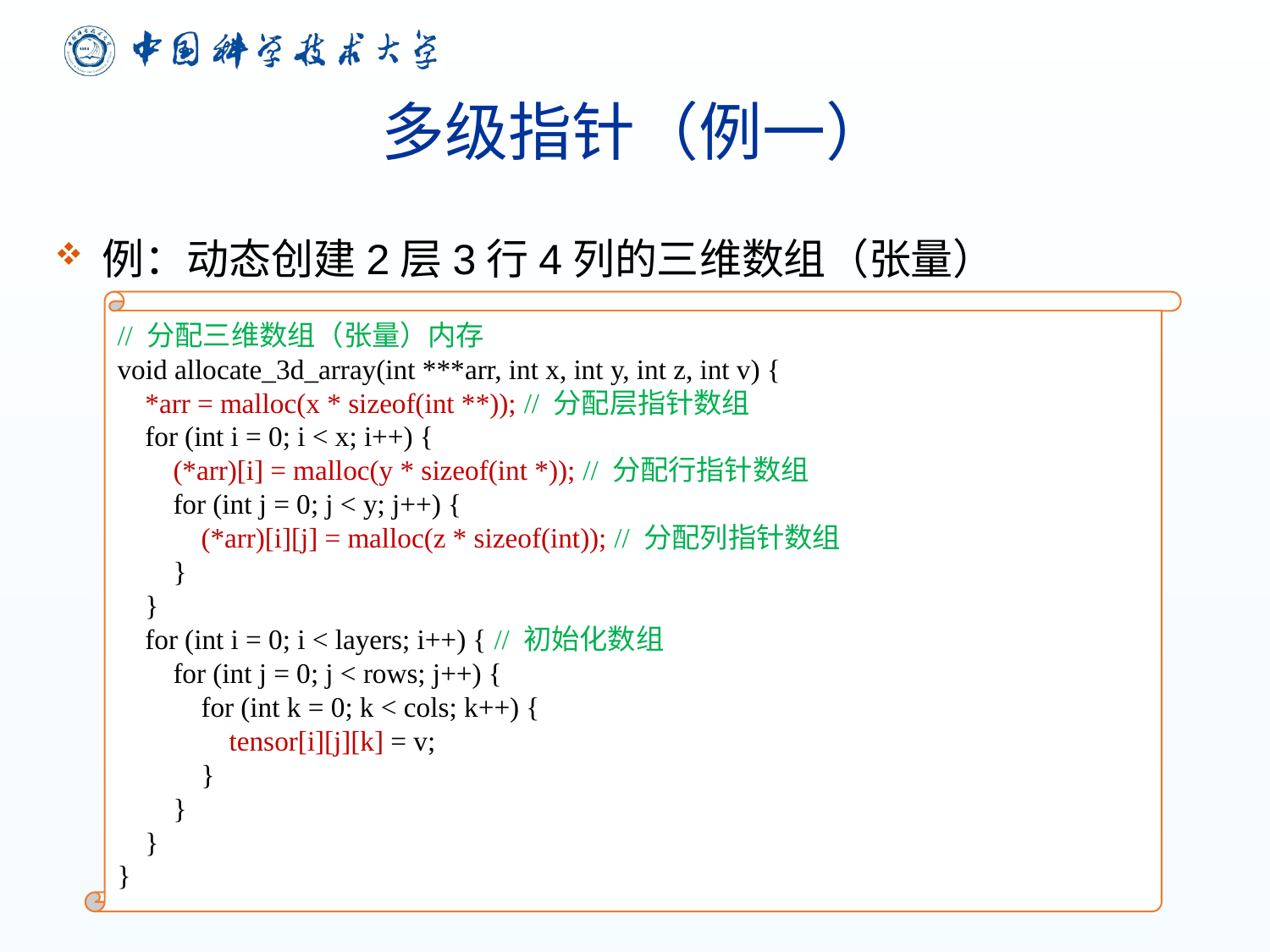

# 多级指针（例一）
例：动态创建2层3行4列的三维数组（张量）
// 分配三维数组（张量）内存
void allocate_3d_array(int ***arr, int x, int y, int z, int v) {
    *arr = malloc(x * sizeof(int **)); // 分配层指针数组
    for (int i = 0; i < x; i++) {
        (*arr)[i] = malloc(y * sizeof(int *)); // 分配行指针数组
        for (int j = 0; j < y; j++) {
            (*arr)[i][j] = malloc(z * sizeof(int)); // 分配列指针数组
        }
    }
    for (int i = 0; i < layers; i++) { // 初始化数组
        for (int j = 0; j < rows; j++) {
            for (int k = 0; k < cols; k++) {
                tensor[i][j][k] = v;
            }
        }
    }
}